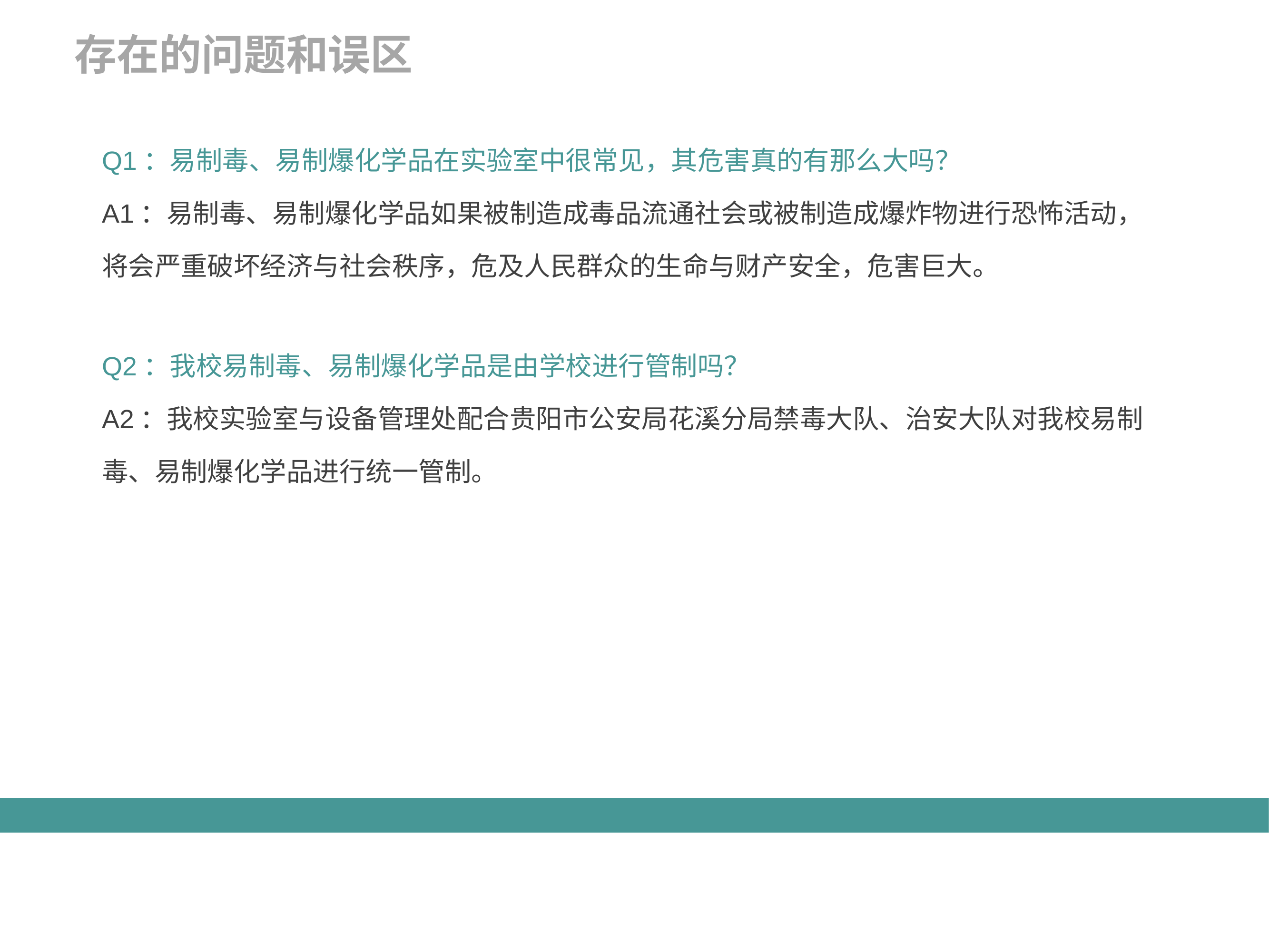

存在的问题和误区
Q1：易制毒、易制爆化学品在实验室中很常见，其危害真的有那么大吗？
A1：易制毒、易制爆化学品如果被制造成毒品流通社会或被制造成爆炸物进行恐怖活动，将会严重破坏经济与社会秩序，危及人民群众的生命与财产安全，危害巨大。
Q2：我校易制毒、易制爆化学品是由学校进行管制吗？
A2：我校实验室与设备管理处配合贵阳市公安局花溪分局禁毒大队、治安大队对我校易制毒、易制爆化学品进行统一管制。